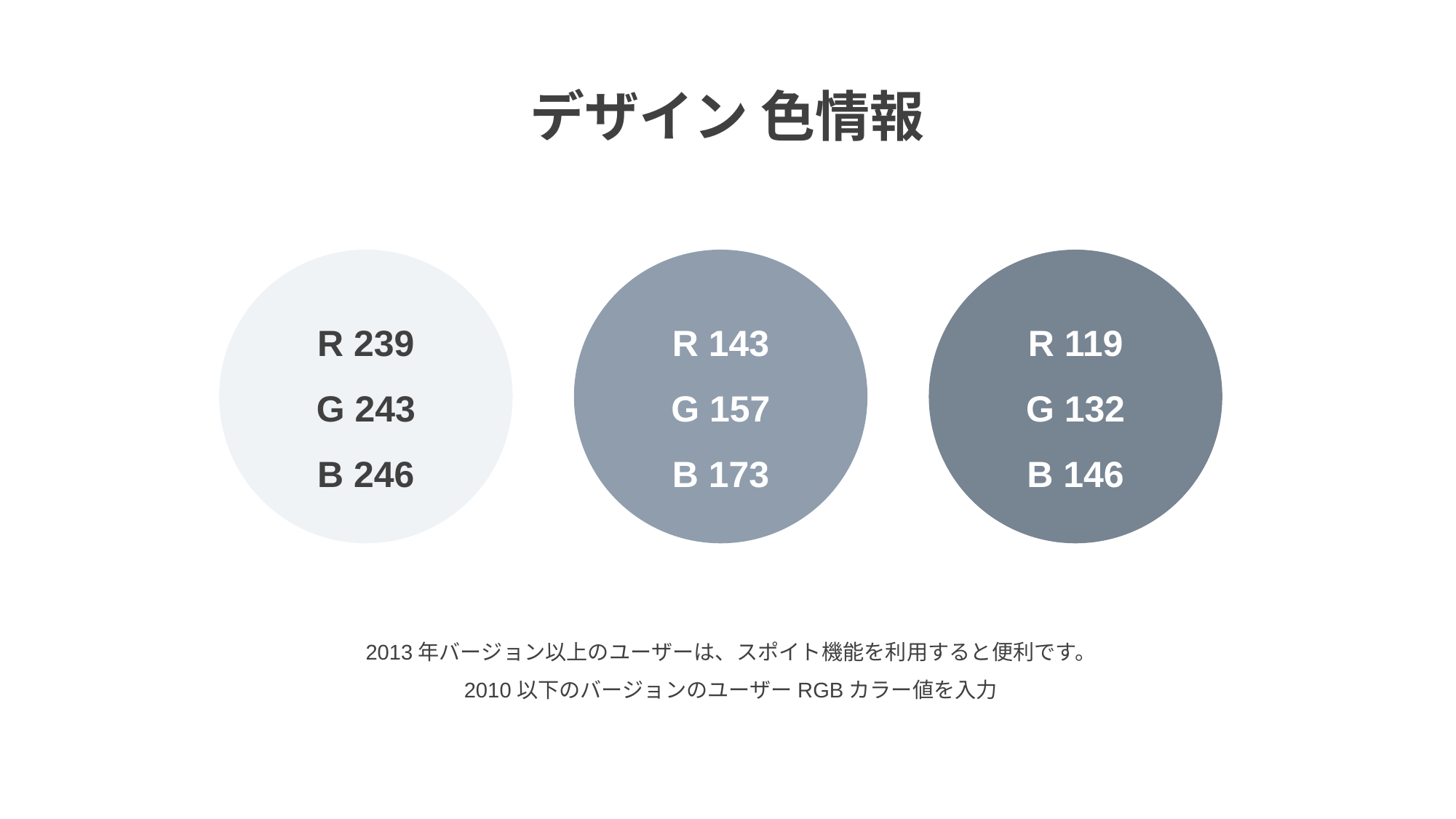

デザイン 色情報
R 239
G 243
B 246
R 143
G 157
B 173
R 119
G 132
B 146
2013年バージョン以上のユーザーは、スポイト機能を利用すると便利です。
2010以下のバージョンのユーザーRGBカラー値を入力